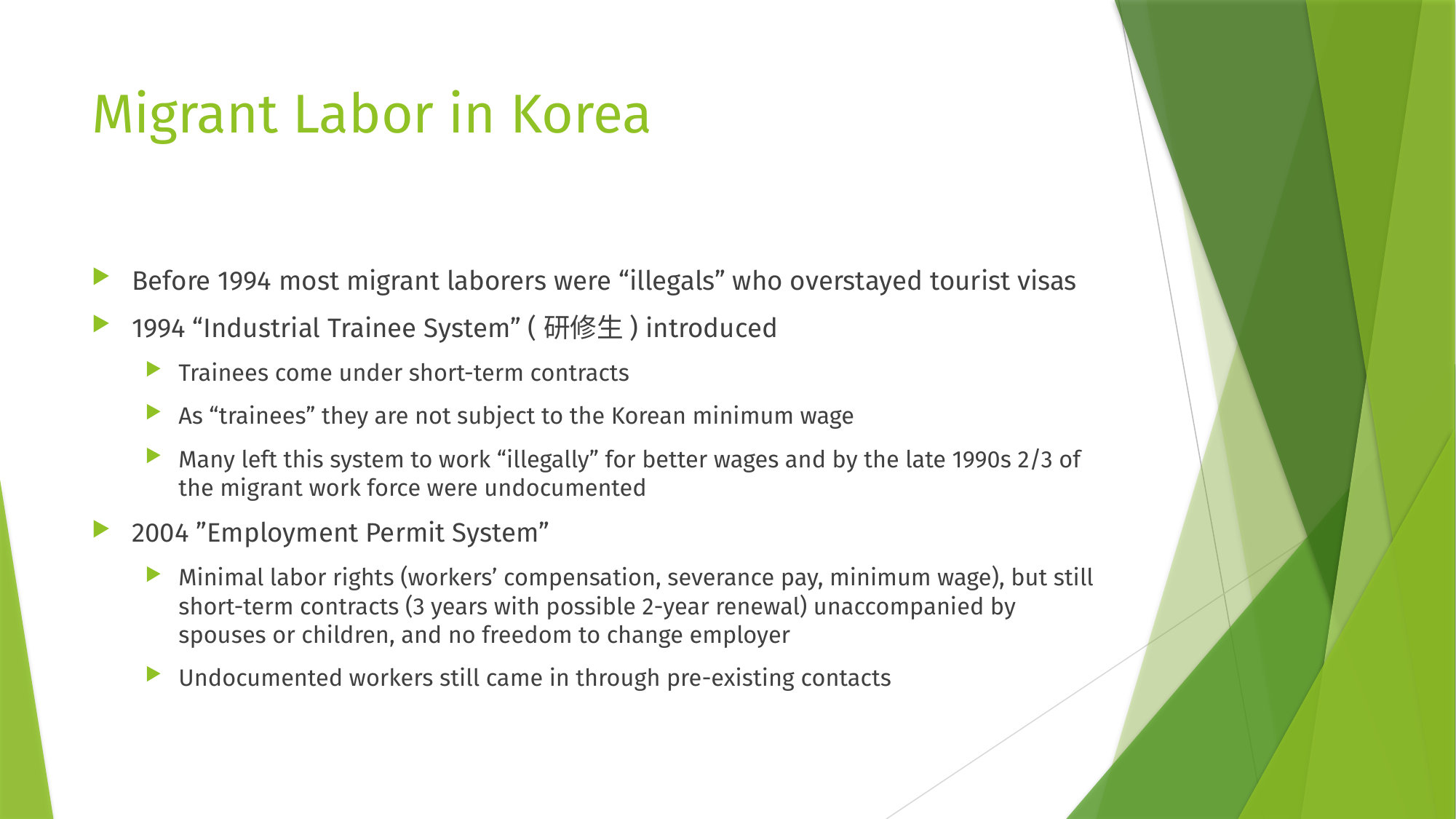

# Migrant Labor in Korea
Before 1994 most migrant laborers were “illegals” who overstayed tourist visas
1994 “Industrial Trainee System” (研修生) introduced
Trainees come under short-term contracts
As “trainees” they are not subject to the Korean minimum wage
Many left this system to work “illegally” for better wages and by the late 1990s 2/3 of the migrant work force were undocumented
2004 ”Employment Permit System”
Minimal labor rights (workers’ compensation, severance pay, minimum wage), but still short-term contracts (3 years with possible 2-year renewal) unaccompanied by spouses or children, and no freedom to change employer
Undocumented workers still came in through pre-existing contacts